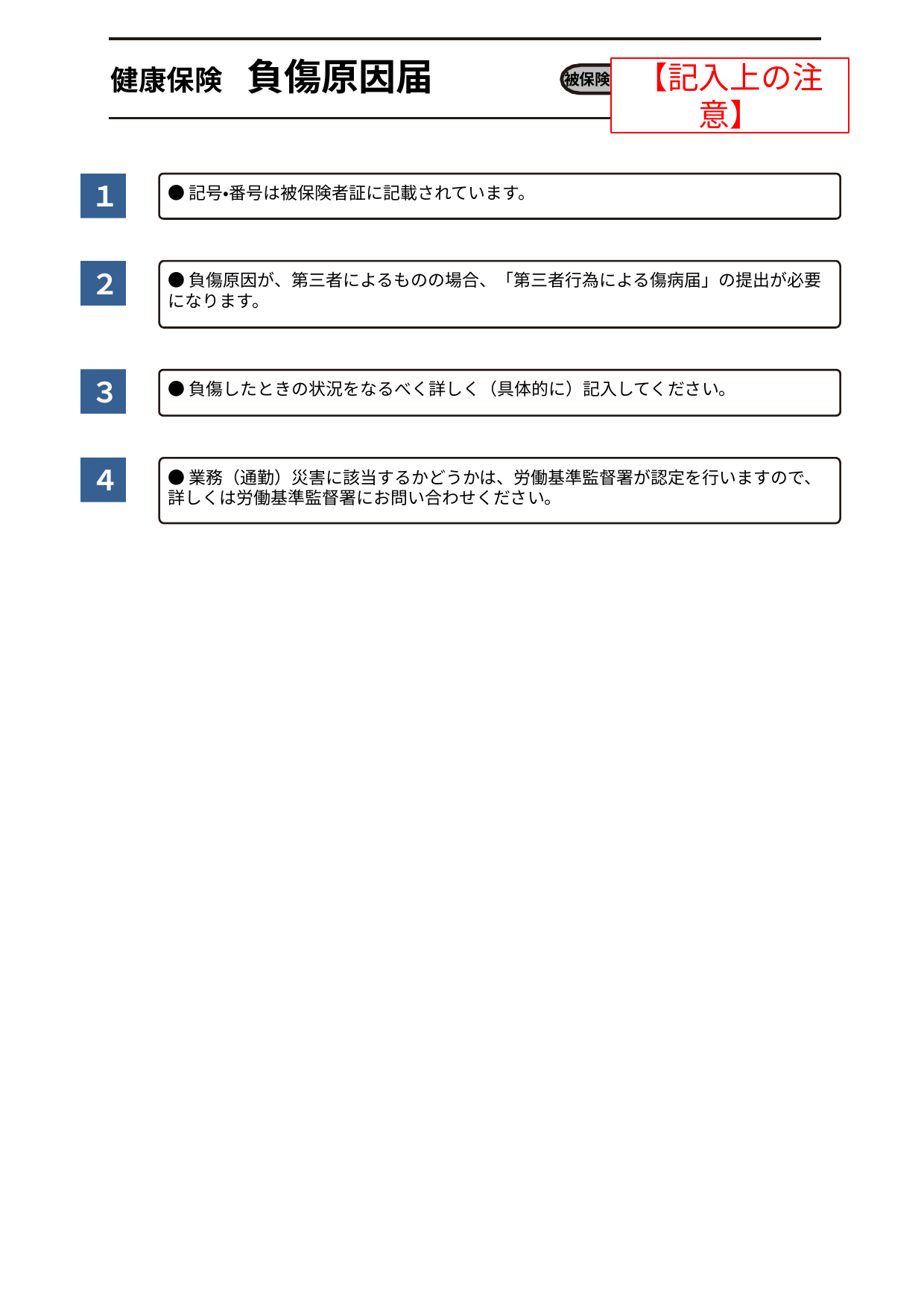

負傷原因届
健康保険
被保険者(届出者)・事業主記入用

【記入上の注意】
１
●記号・番号は被保険者証に記載されています。

２
●負傷原因が、第三者によるものの場合、「第三者行為による傷病届」の提出が必要になります。

３
●負傷したときの状況をなるべく詳しく（具体的に）記入してください。
４
●業務（通勤）災害に該当するかどうかは、労働基準監督署が認定を行いますので、詳しくは労働基準監督署にお問い合わせください。